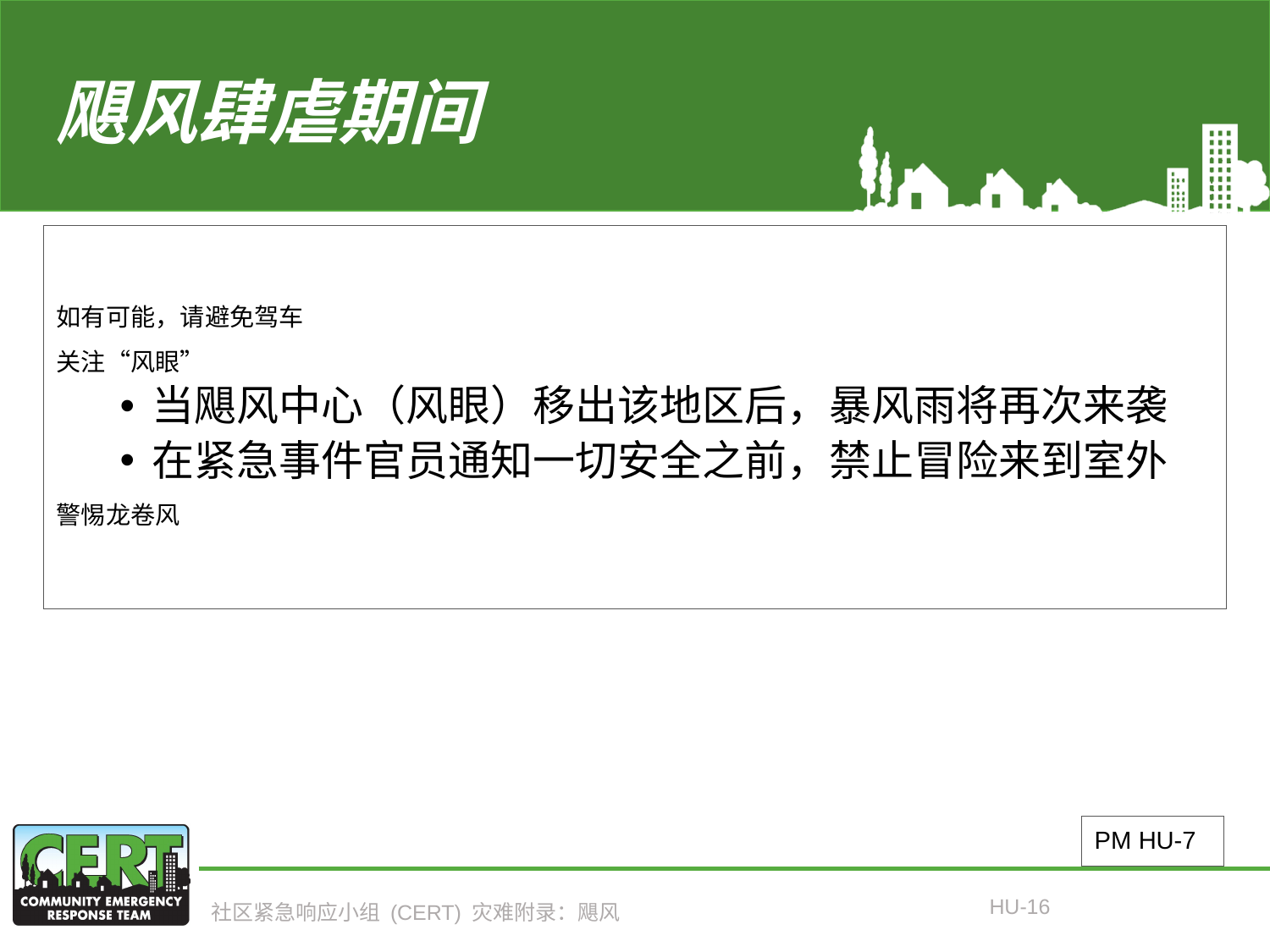

# 飓风肆虐期间
如有可能，请避免驾车
关注“风眼”
当飓风中心（风眼）移出该地区后，暴风雨将再次来袭
在紧急事件官员通知一切安全之前，禁止冒险来到室外
警惕龙卷风
PM HU-7
HU-16
社区紧急响应小组 (CERT) 灾难附录：飓风